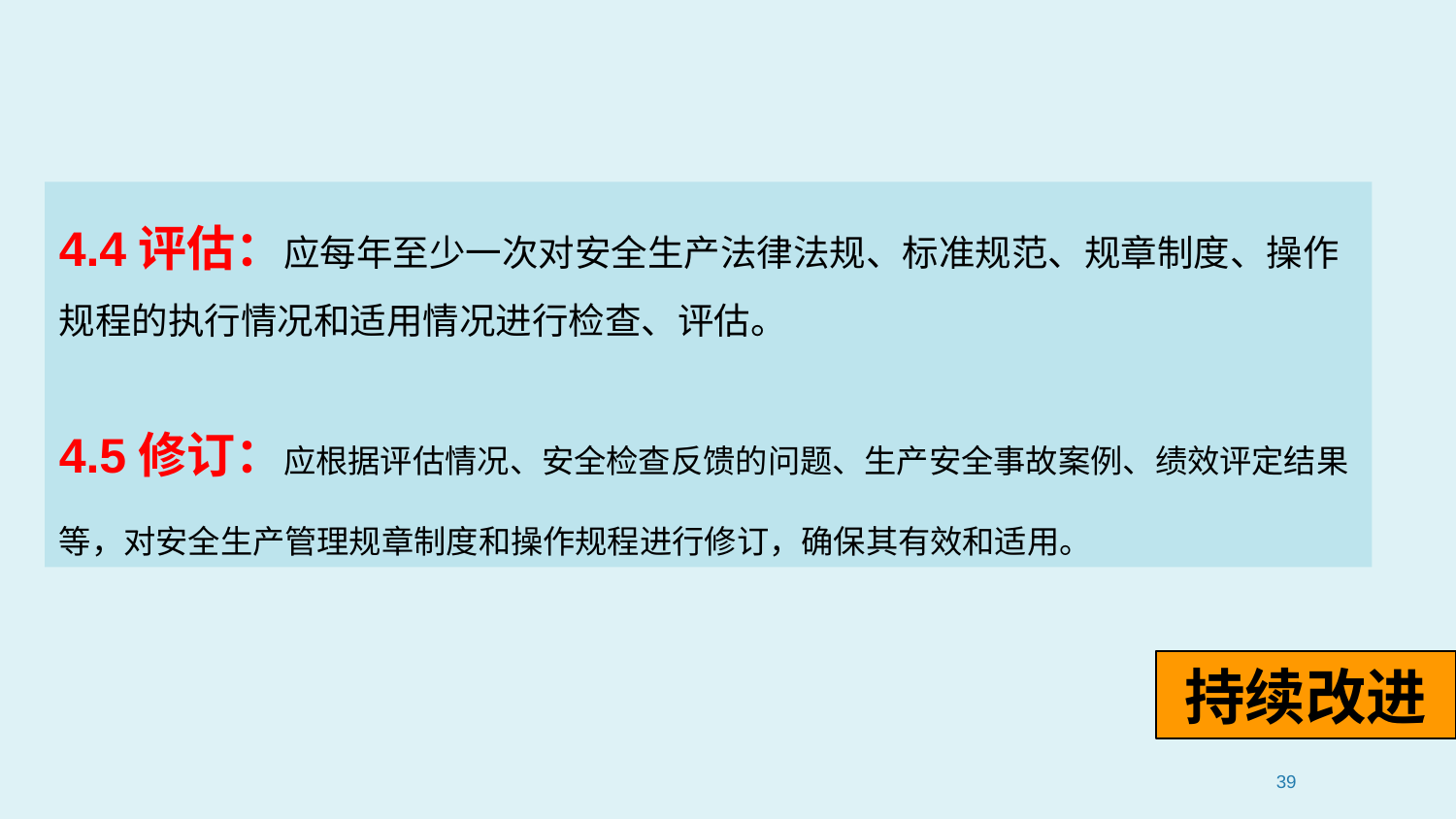

4.4评估：应每年至少一次对安全生产法律法规、标准规范、规章制度、操作规程的执行情况和适用情况进行检查、评估。
4.5修订：应根据评估情况、安全检查反馈的问题、生产安全事故案例、绩效评定结果等，对安全生产管理规章制度和操作规程进行修订，确保其有效和适用。
持续改进
                                     39